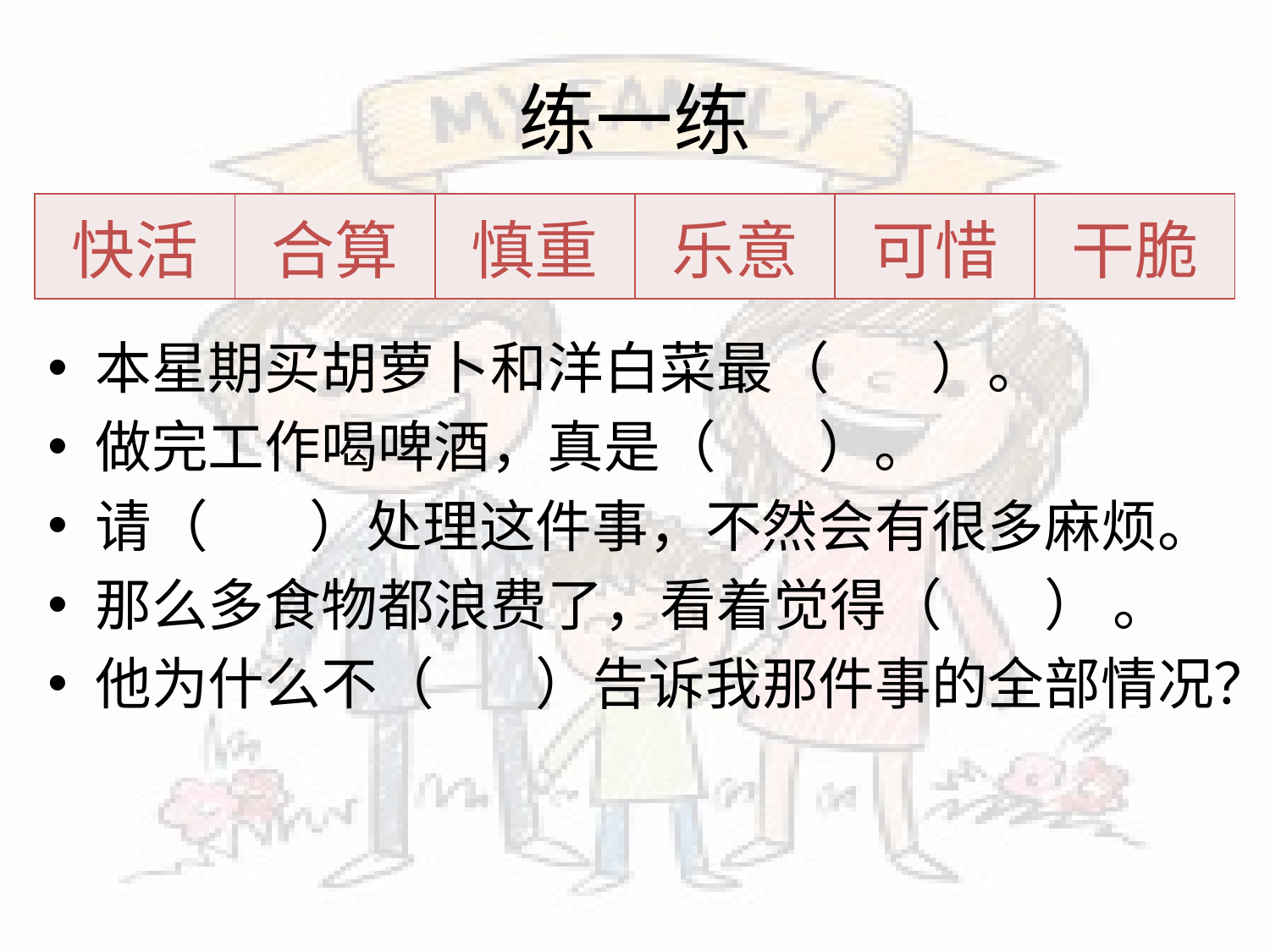

# 练一练
| 快活 | 合算 | 慎重 | 乐意 | 可惜 | 干脆 |
| --- | --- | --- | --- | --- | --- |
本星期买胡萝卜和洋白菜最（        ）。
做完工作喝啤酒，真是（        ）。
请（        ）处理这件事，不然会有很多麻烦。
那么多食物都浪费了，看着觉得（        ） 。
他为什么不（        ）告诉我那件事的全部情况？